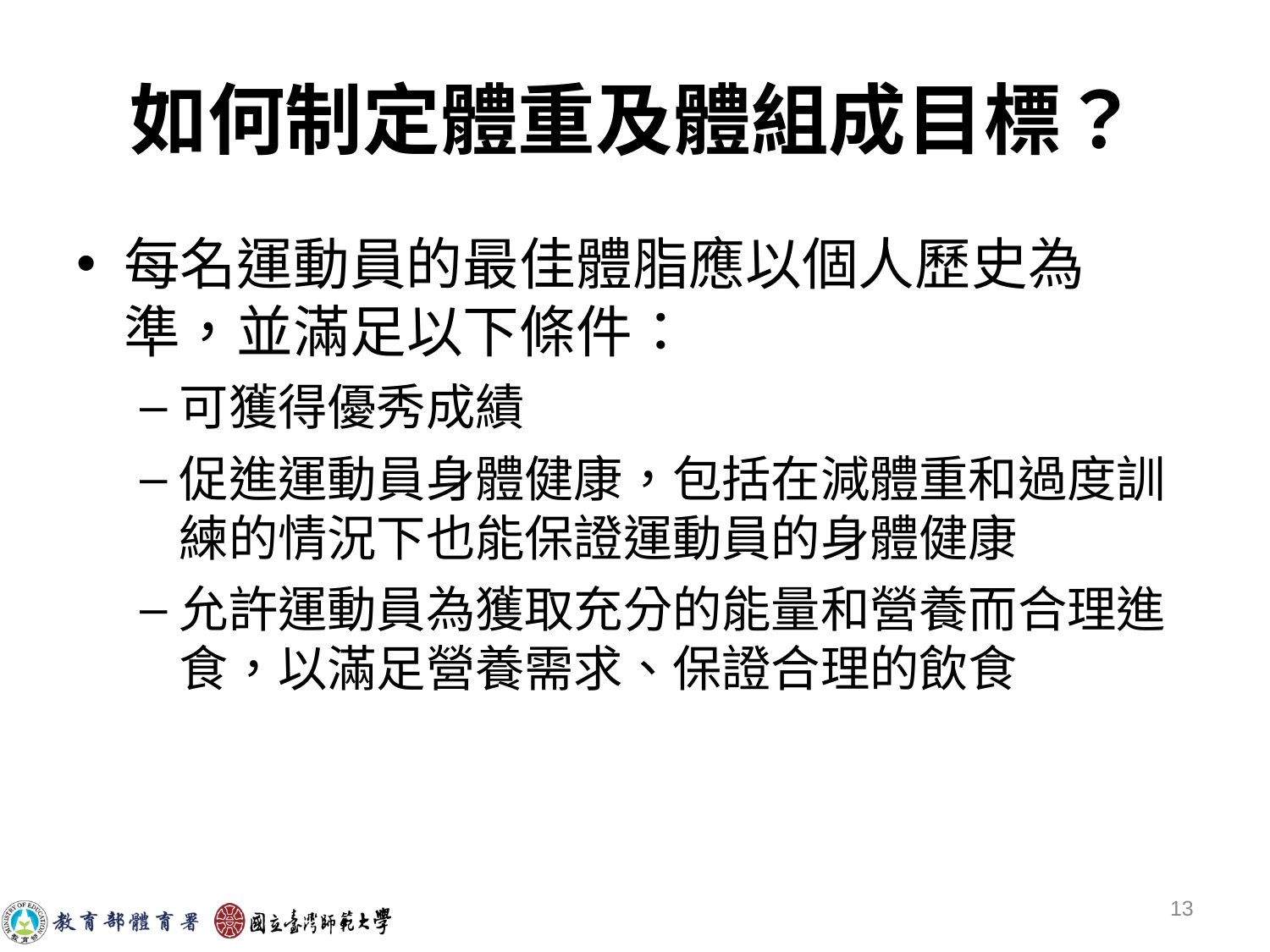

# 如何制定體重及體組成目標？
每名運動員的最佳體脂應以個人歷史為準，並滿足以下條件：
可獲得優秀成績
促進運動員身體健康，包括在減體重和過度訓練的情況下也能保證運動員的身體健康
允許運動員為獲取充分的能量和營養而合理進食，以滿足營養需求、保證合理的飲食
13